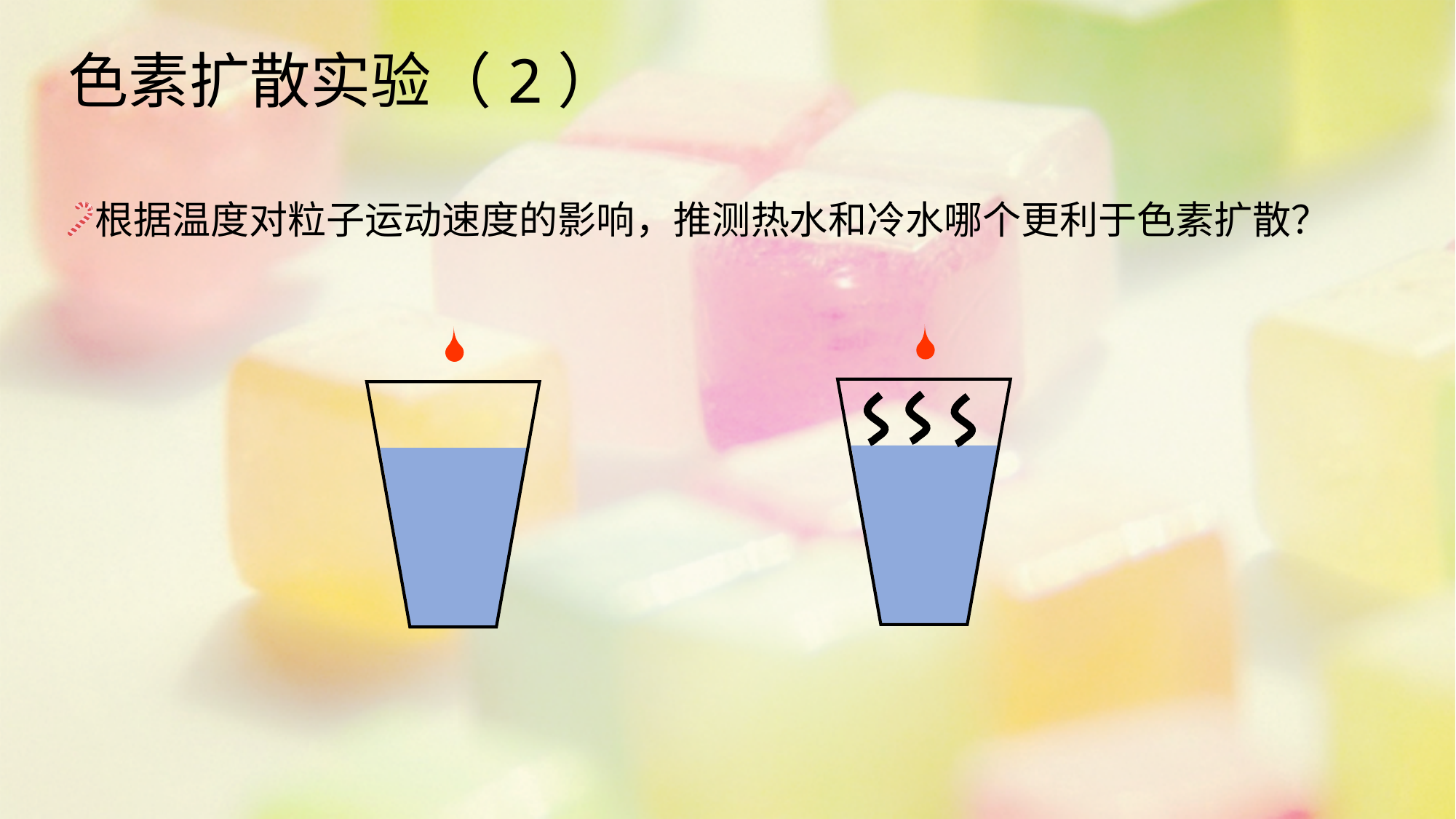

# 色素扩散实验（2）
根据温度对粒子运动速度的影响，推测热水和冷水哪个更利于色素扩散？